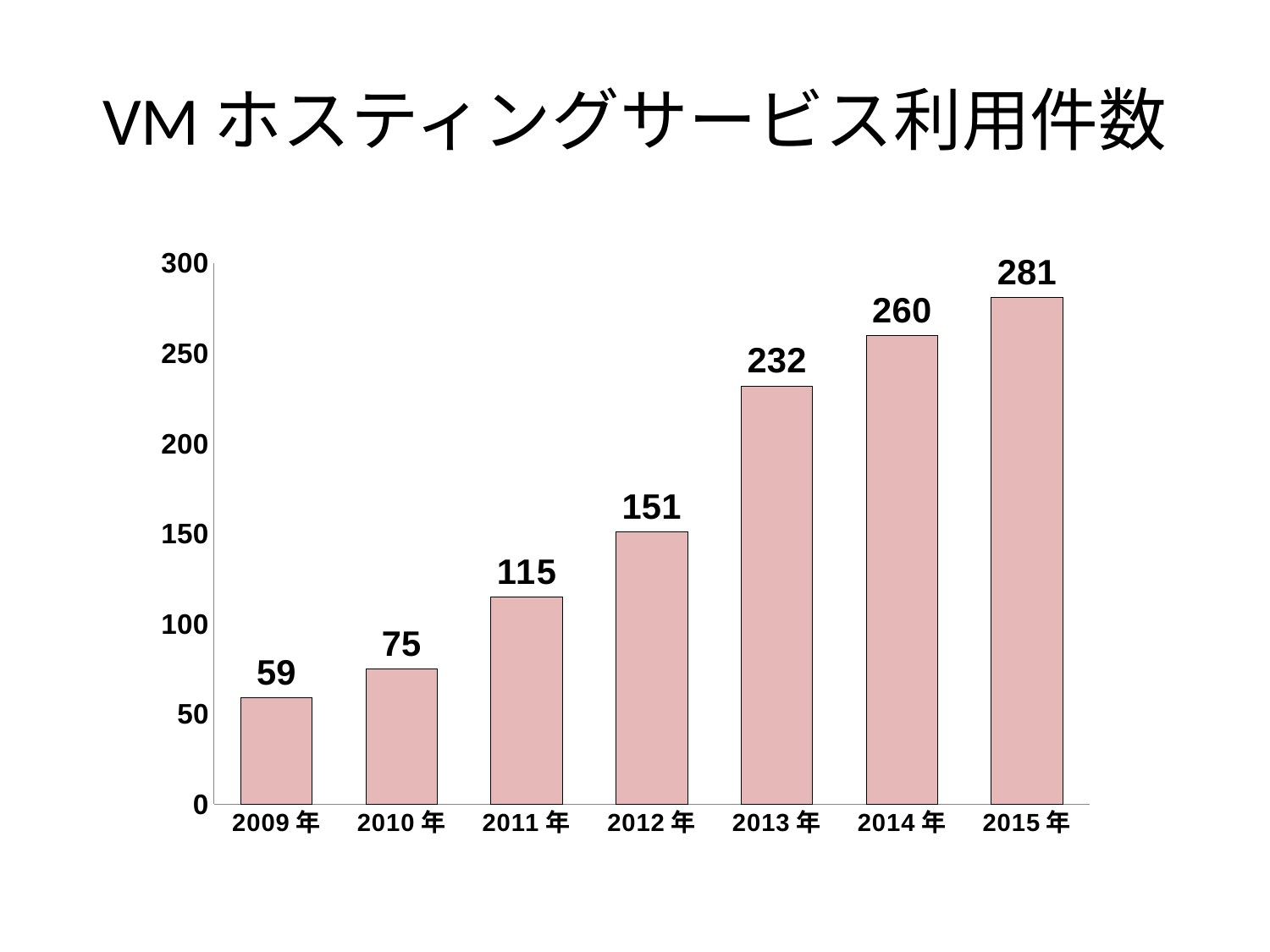

# VMホスティングサービス利用件数

### Chart

| Category | VMホスティング |
|---|---|
| 2009年 | 59.0 |
| 2010年 | 75.0 |
| 2011年 | 115.0 |
| 2012年 | 151.0 |
| 2013年 | 232.0 |
| 2014年 | 260.0 |
| 2015年 | 281.0 |